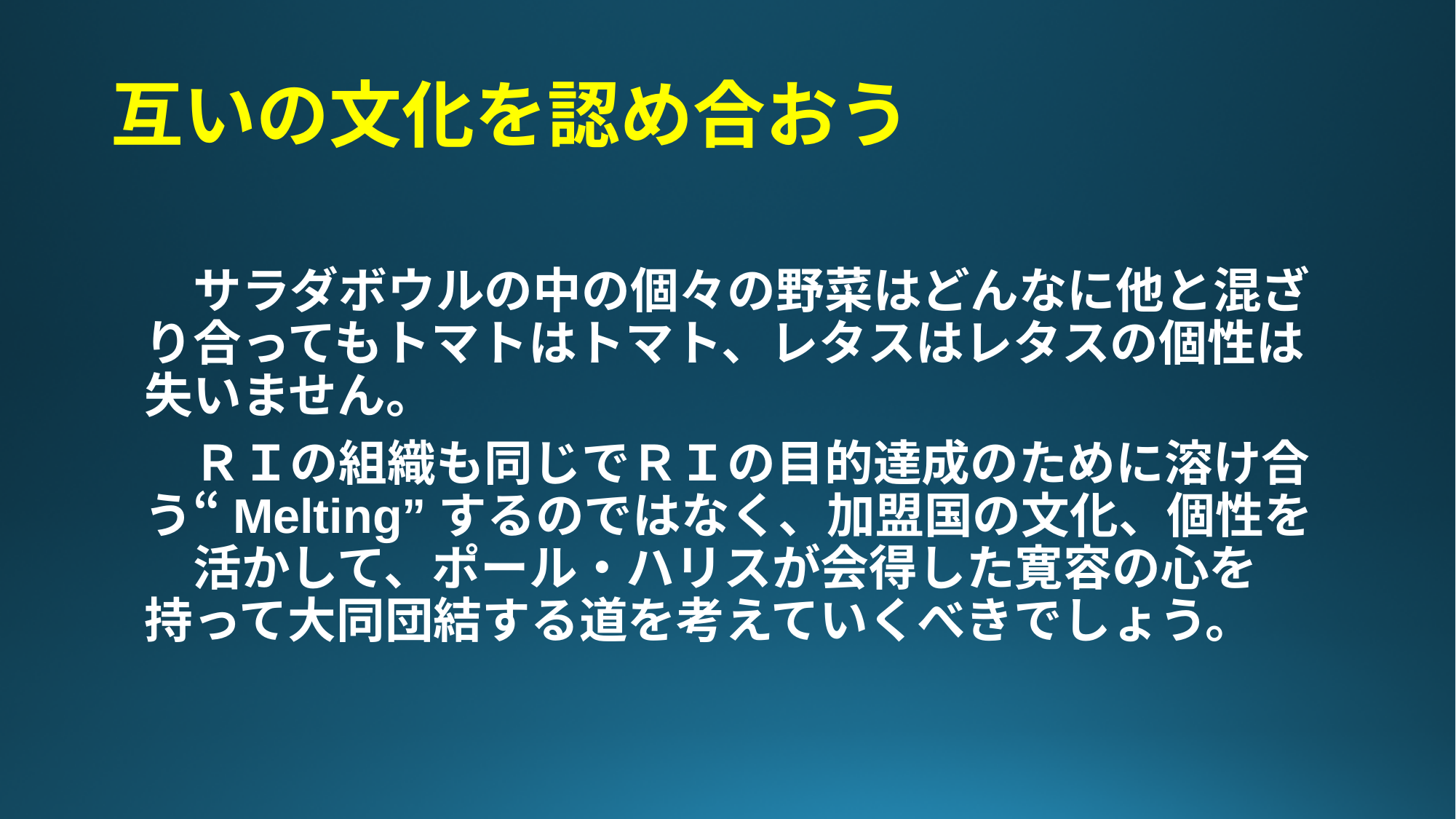

# 互いの文化を認め合おう
　サラダボウルの中の個々の野菜はどんなに他と混ざり合ってもトマトはトマト、レタスはレタスの個性は失いません。
　ＲＩの組織も同じでＲＩの目的達成のために溶け合う“Melting”するのではなく、加盟国の文化、個性を　活かして、ポール・ハリスが会得した寛容の心を　持って大同団結する道を考えていくべきでしょう。